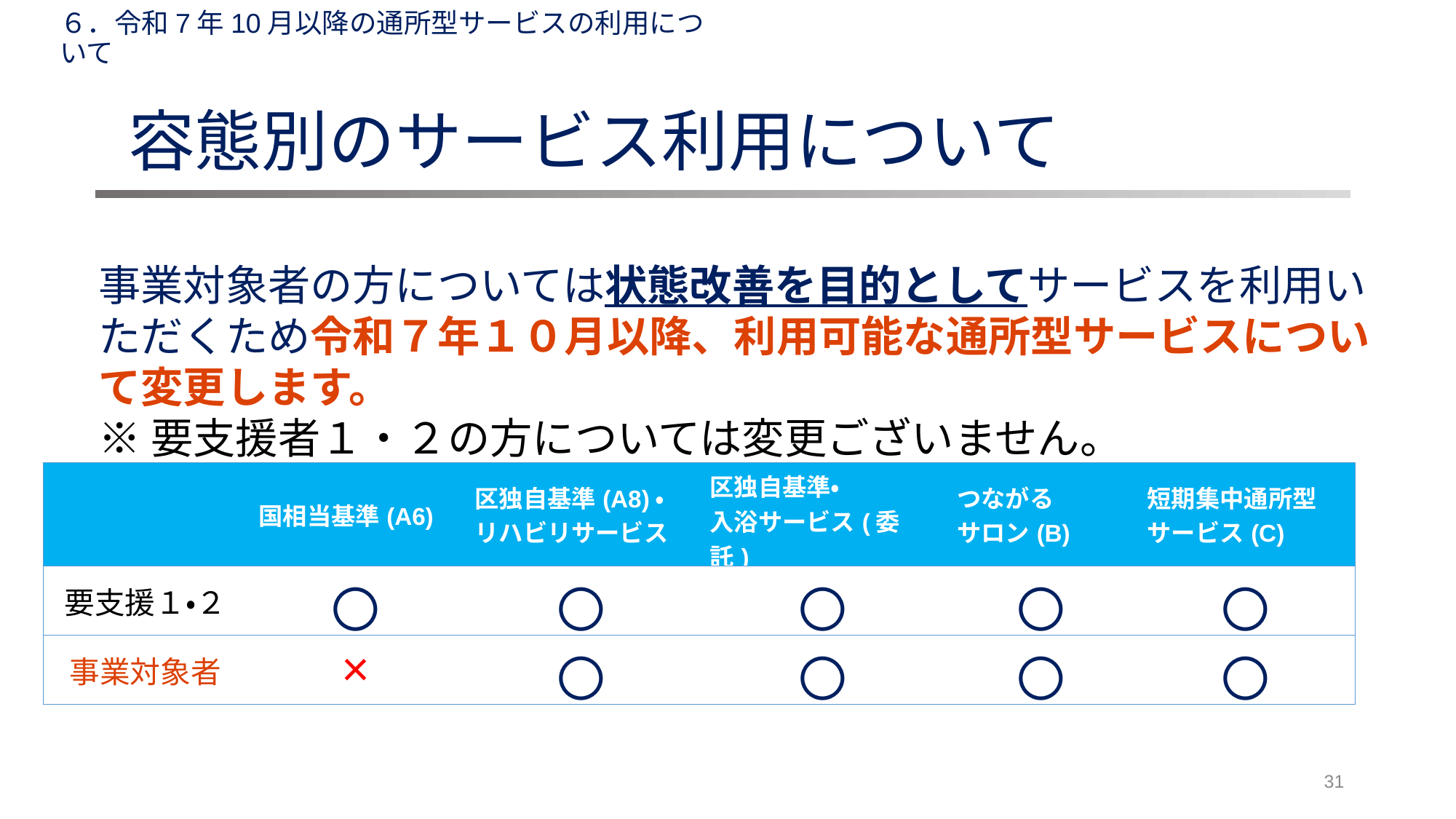

６．令和7年10月以降の通所型サービスの利用について
# 容態別のサービス利用について

事業対象者の方については状態改善を目的としてサービスを利用いただくため令和７年１０月以降、利用可能な通所型サービスについて変更します。
※要支援者１・２の方については変更ございません。
|  | 国相当基準(A6) | 区独自基準(A8)・リハビリサービス | 区独自基準・ 入浴サービス(委託) | つながる サロン(B) | 短期集中通所型サービス(C) |
| --- | --- | --- | --- | --- | --- |
| 要支援１・２ | 〇 | 〇 | 〇 | 〇 | 〇 |
| 事業対象者 | × | 〇 | 〇 | 〇 | 〇 |
31